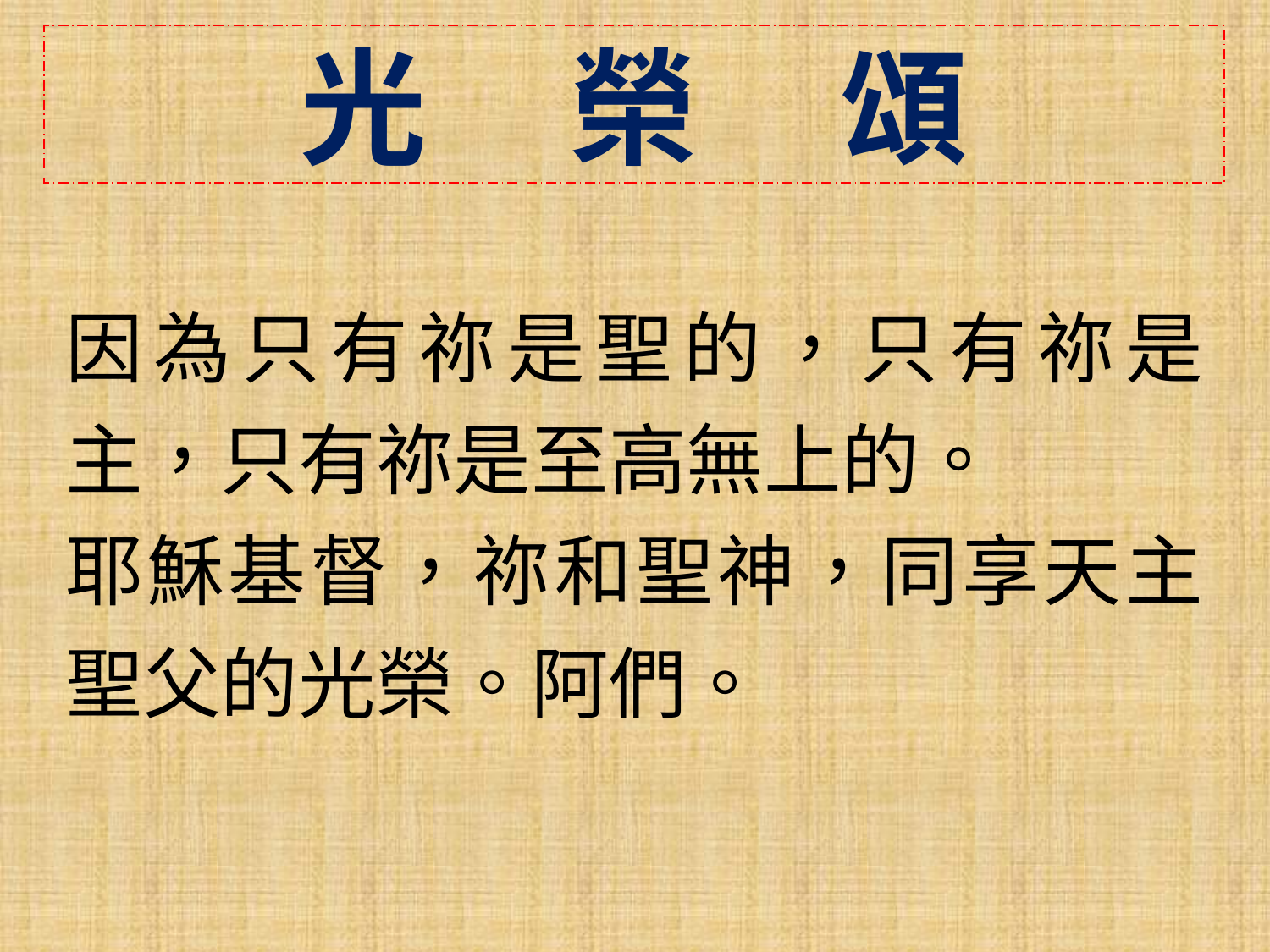

光     榮     頌
因為只有祢是聖的，只有祢是主，只有祢是至高無上的。
耶穌基督，祢和聖神，同享天主聖父的光榮。阿們。